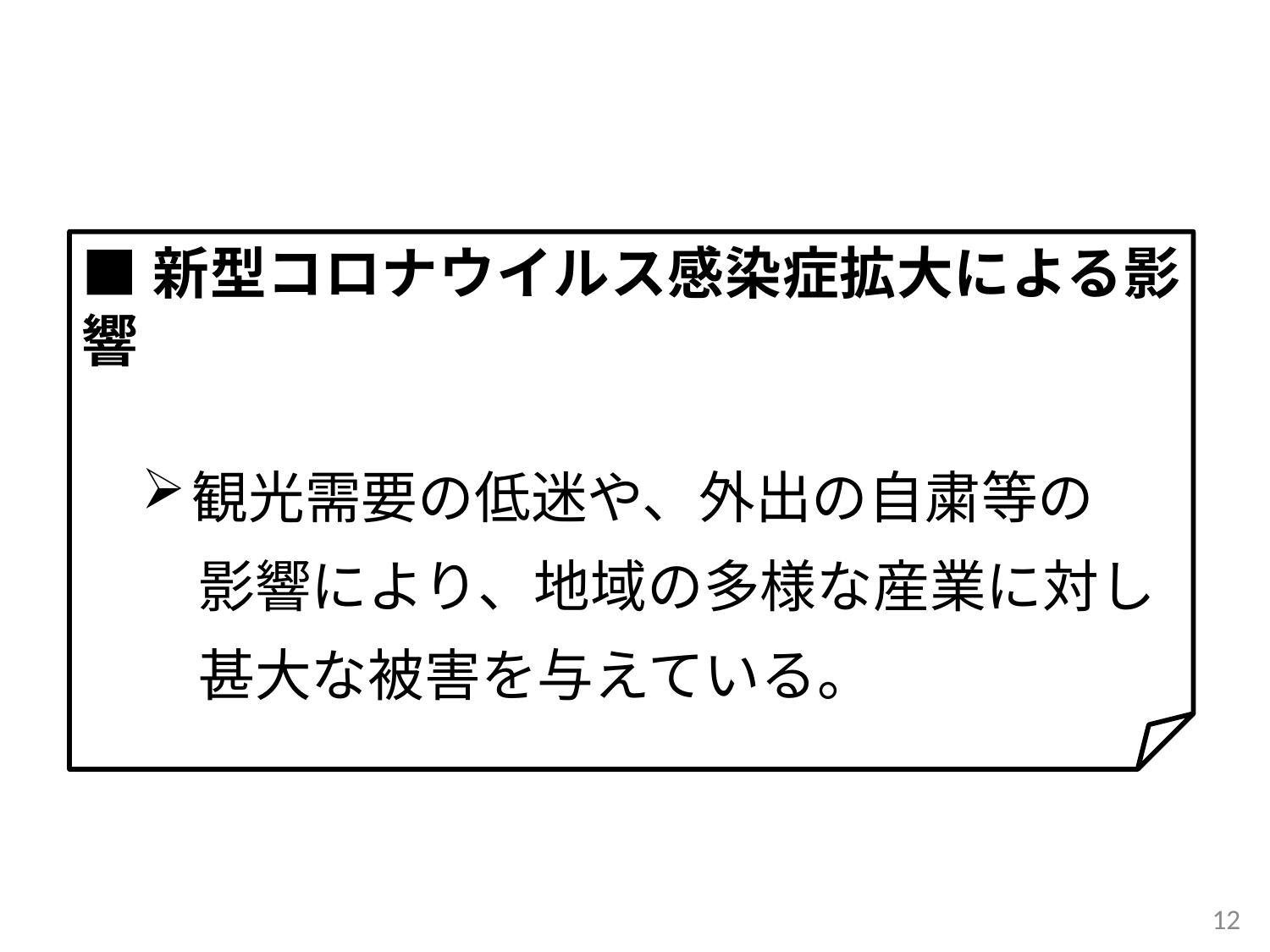

■新型コロナウイルス感染症拡大による影響

観光需要の低迷や、外出の自粛等の
　影響により、地域の多様な産業に対し
　甚大な被害を与えている。
12